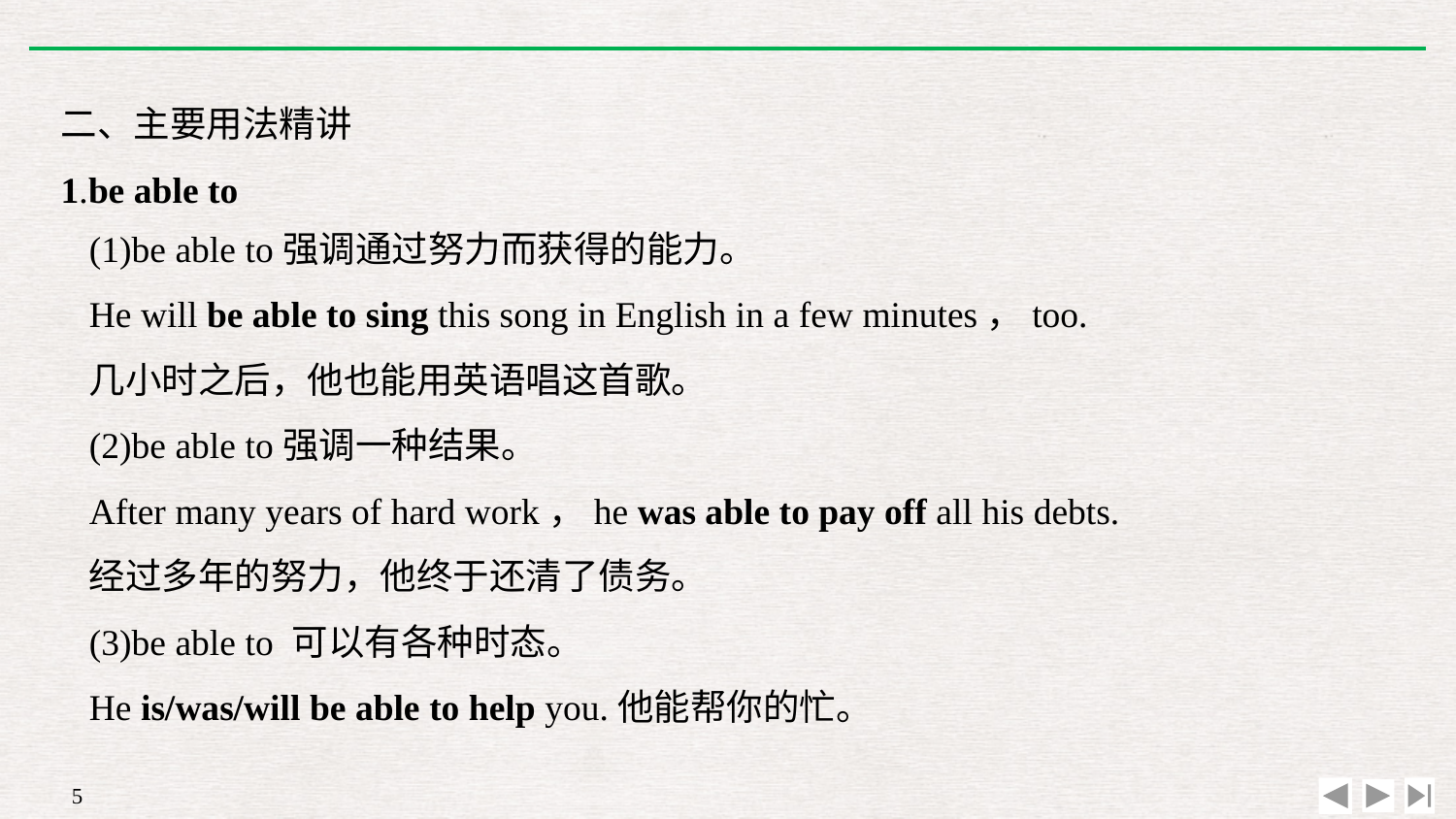

二、主要用法精讲
1.be able to
(1)be able to强调通过努力而获得的能力。
He will be able to sing this song in English in a few minutes，too.
几小时之后，他也能用英语唱这首歌。
(2)be able to强调一种结果。
After many years of hard work，he was able to pay off all his debts.
经过多年的努力，他终于还清了债务。
(3)be able to 可以有各种时态。
He is/was/will be able to help you.他能帮你的忙。